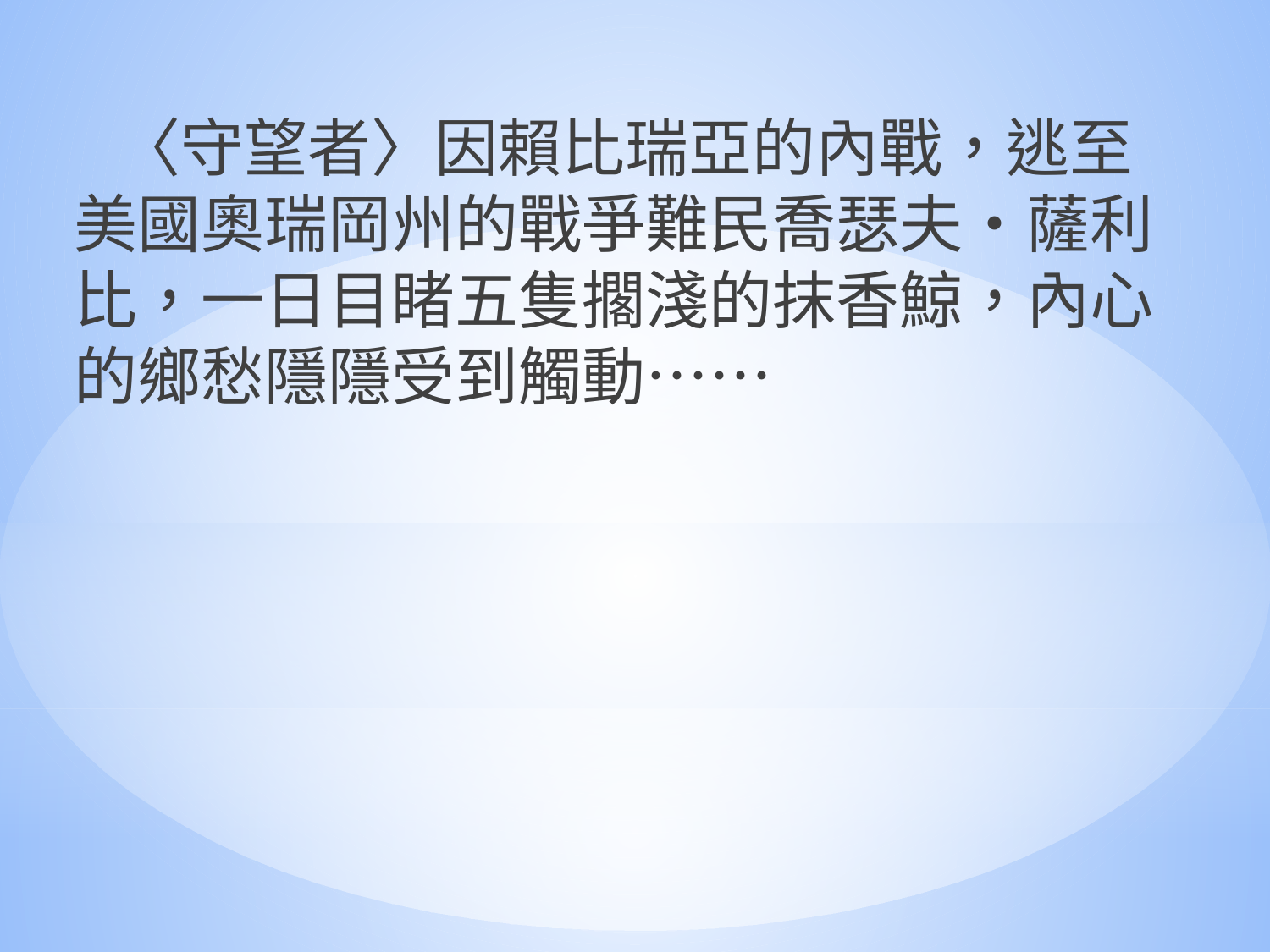

〈守望者〉因賴比瑞亞的內戰，逃至美國奧瑞岡州的戰爭難民喬瑟夫‧薩利比，一日目睹五隻擱淺的抹香鯨，內心的鄉愁隱隱受到觸動……